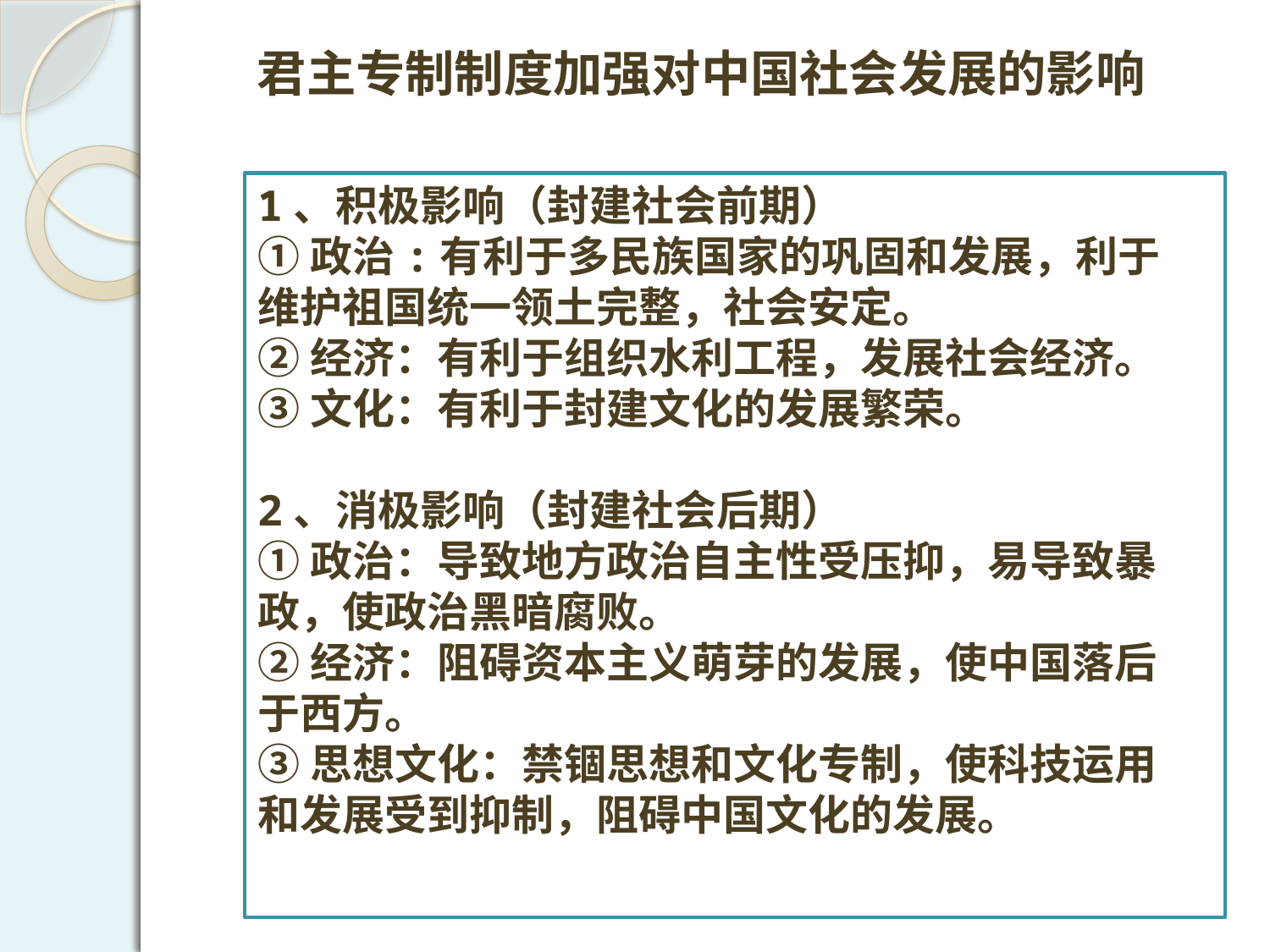

君主专制制度加强对中国社会发展的影响
1、积极影响（封建社会前期）
①政治:有利于多民族国家的巩固和发展，利于
维护祖国统一领土完整，社会安定。
②经济：有利于组织水利工程，发展社会经济。
③文化：有利于封建文化的发展繁荣。

2、消极影响（封建社会后期）
①政治：导致地方政治自主性受压抑，易导致暴政，使政治黑暗腐败。
②经济：阻碍资本主义萌芽的发展，使中国落后
于西方。
③思想文化：禁锢思想和文化专制，使科技运用
和发展受到抑制，阻碍中国文化的发展。